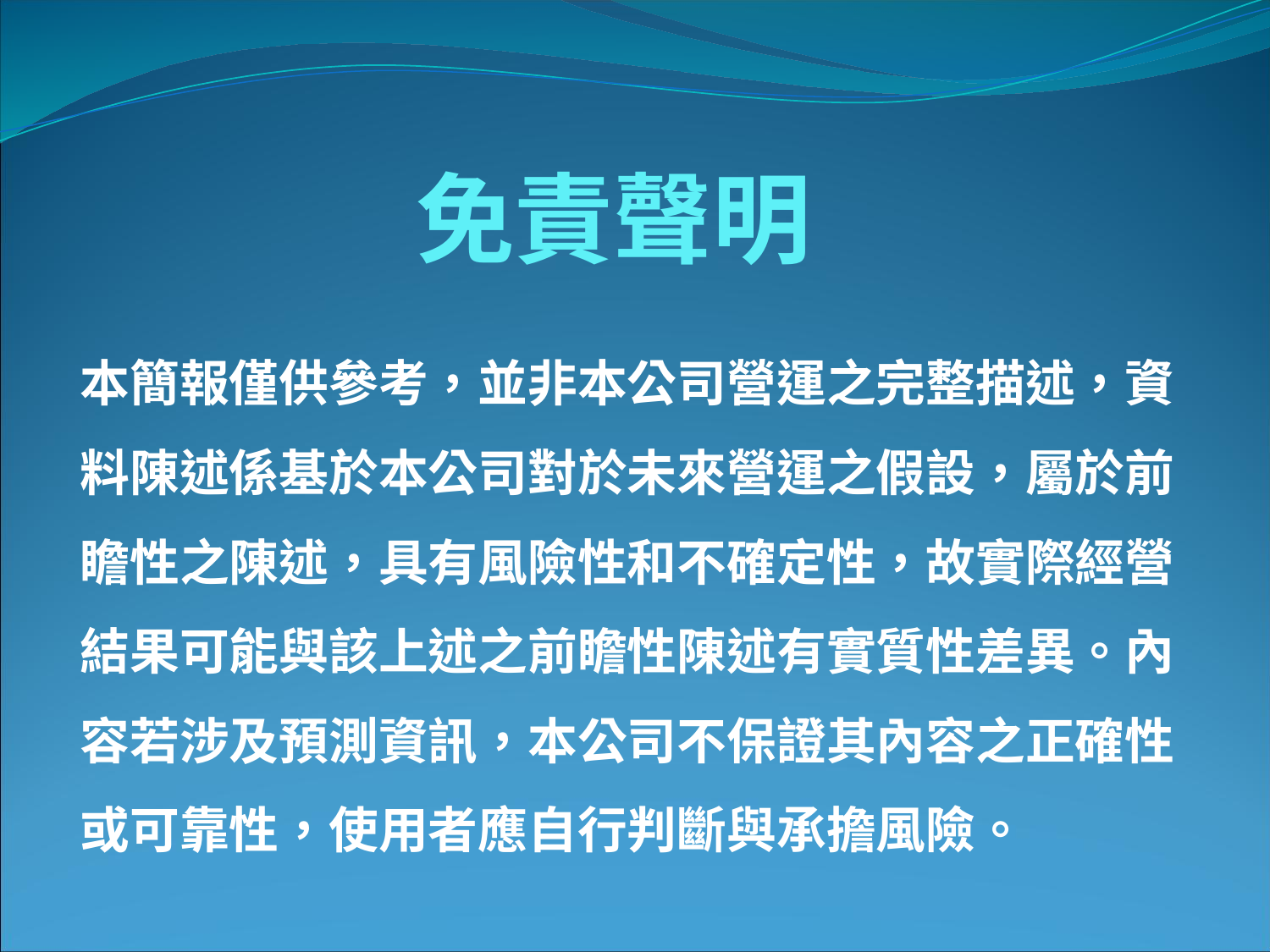

# 免責聲明
本簡報僅供參考，並非本公司營運之完整描述，資料陳述係基於本公司對於未來營運之假設，屬於前瞻性之陳述，具有風險性和不確定性，故實際經營結果可能與該上述之前瞻性陳述有實質性差異。內容若涉及預測資訊，本公司不保證其內容之正確性或可靠性，使用者應自行判斷與承擔風險。